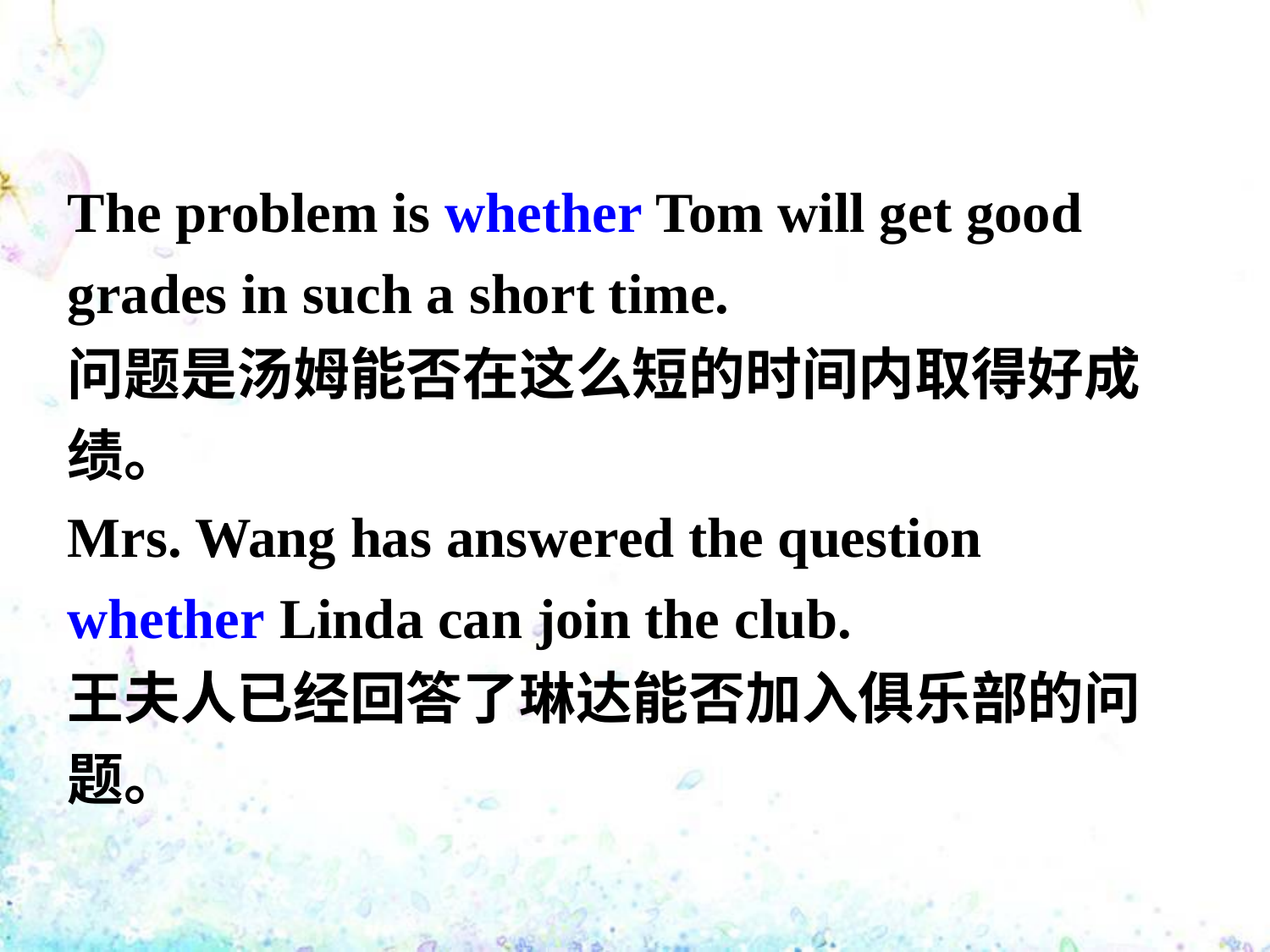

The problem is whether Tom will get good grades in such a short time.
问题是汤姆能否在这么短的时间内取得好成绩。
Mrs. Wang has answered the question whether Linda can join the club.
王夫人已经回答了琳达能否加入俱乐部的问题。